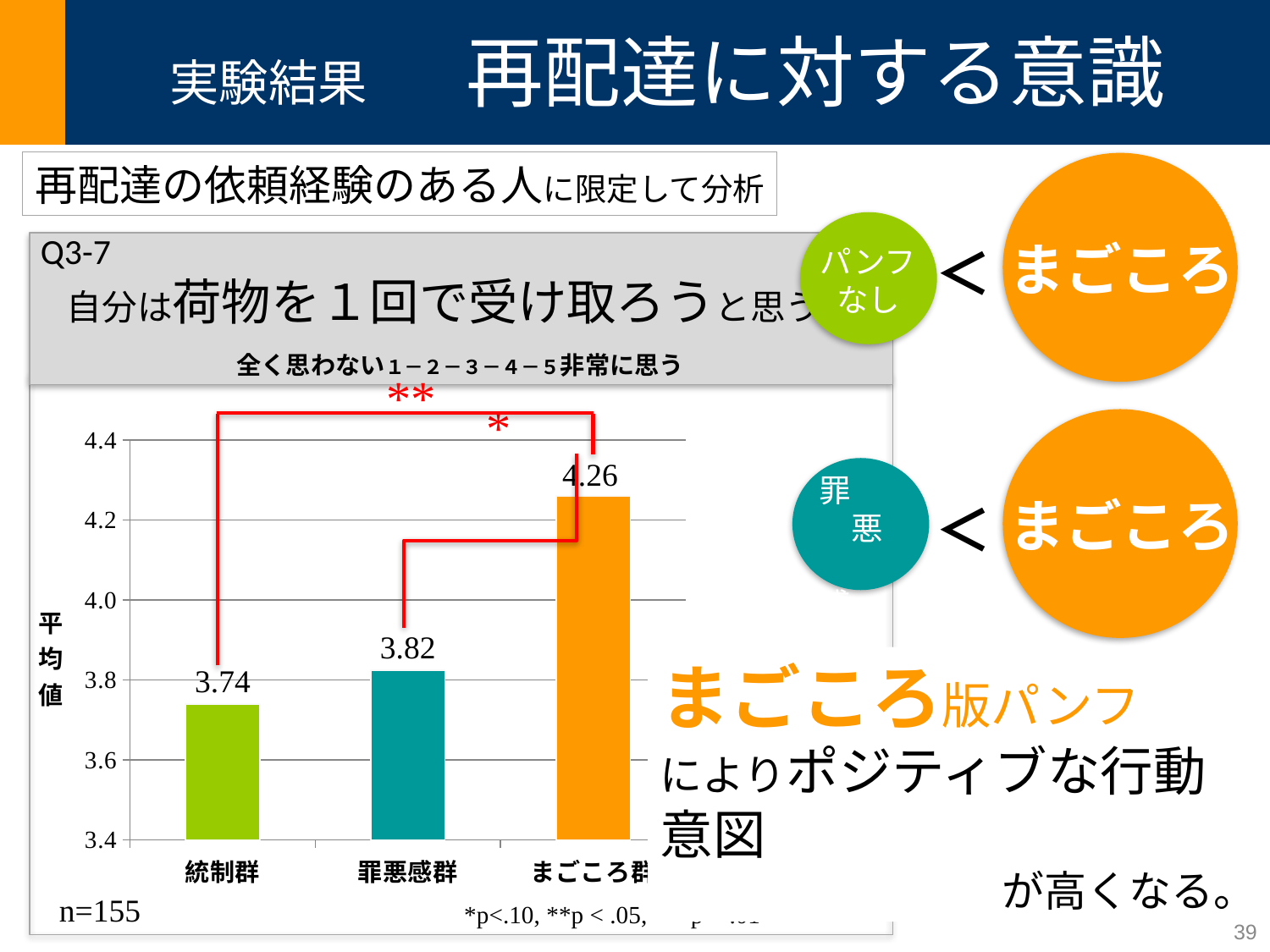

# 実験結果　　再配達に対する意識

再配達の依頼経験のある人に限定して分析

Q3-7
自分は荷物を１回で受け取ろうと思う。

全く思わない１－２－３－４－５非常に思う

まごころ
＜

パンフ
なし

### Chart

| Category | 行動意図（ボジティブ） |
|---|---|
| 統制群 | 3.74 |
| 罪悪感群 | 3.824561403508771 |
| まごころ群 | 4.26 |

罪
　悪
　　感
まごころ
＜
まごころ
まごころ版パンフ
によりポジティブな行動意図
が高くなる。
n=155
*p<.10, **p < .05, ***p < .01
39